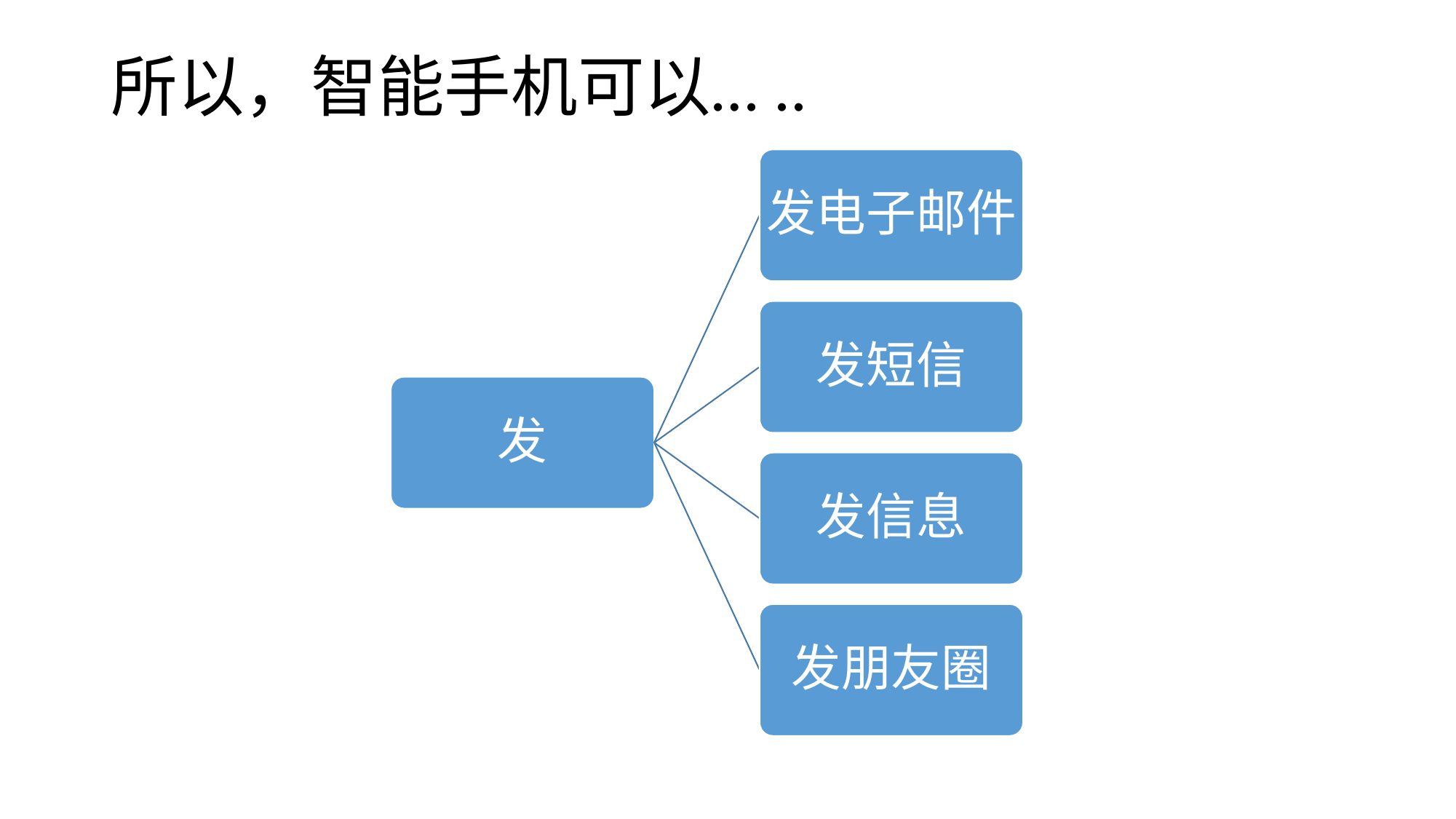

# 所以，智能手机可以…..

发电子邮件

发短信

发

发信息

发朋友圈